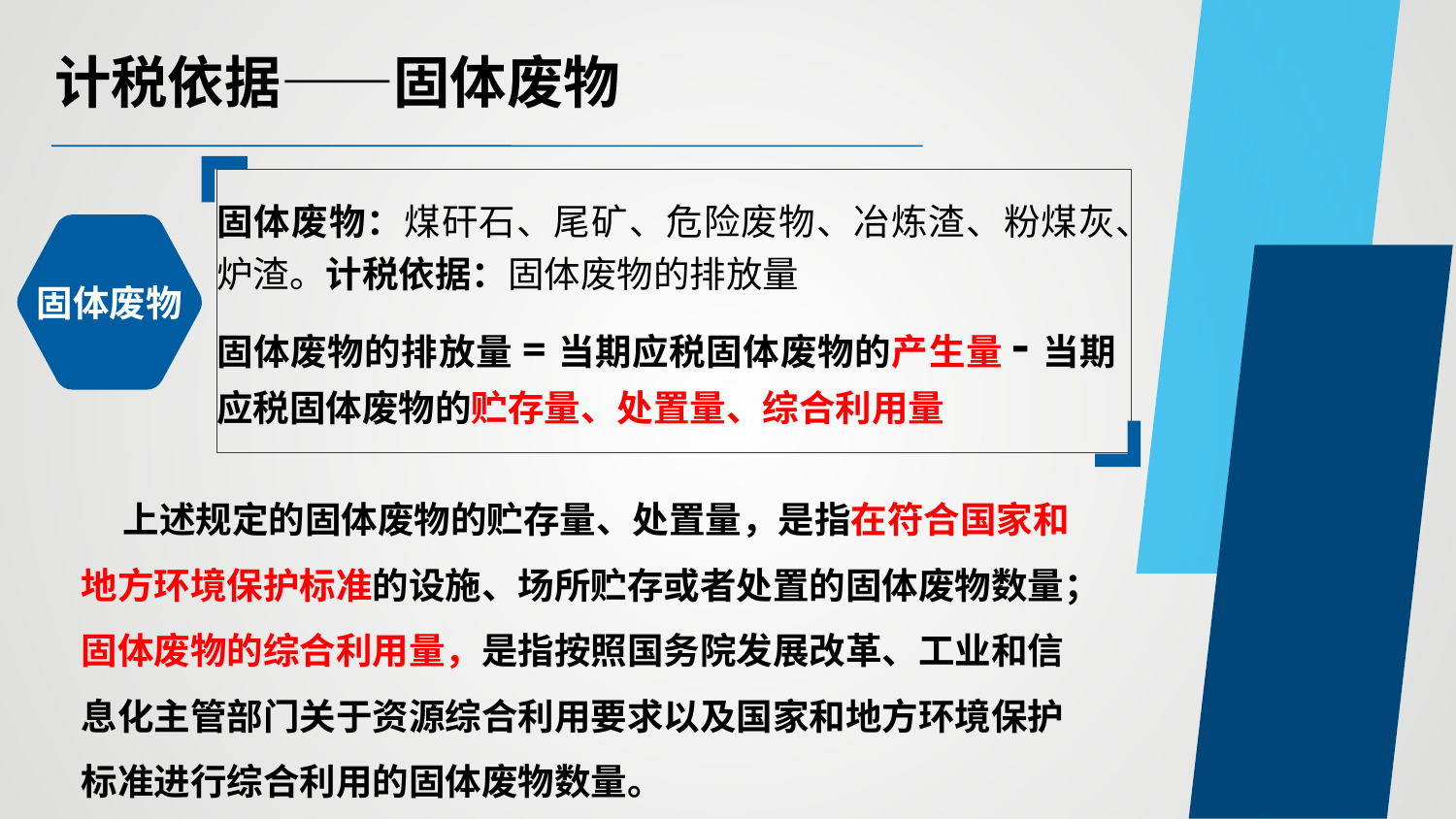

# 计税依据——固体废物

固体废物：煤矸石、尾矿、危险废物、冶炼渣、粉煤灰、炉渣。计税依据：固体废物的排放量
固体废物的排放量=当期应税固体废物的产生量-当期应税固体废物的贮存量、处置量、综合利用量

固体废物

    上述规定的固体废物的贮存量、处置量，是指在符合国家和地方环境保护标准的设施、场所贮存或者处置的固体废物数量；固体废物的综合利用量，是指按照国务院发展改革、工业和信息化主管部门关于资源综合利用要求以及国家和地方环境保护标准进行综合利用的固体废物数量。